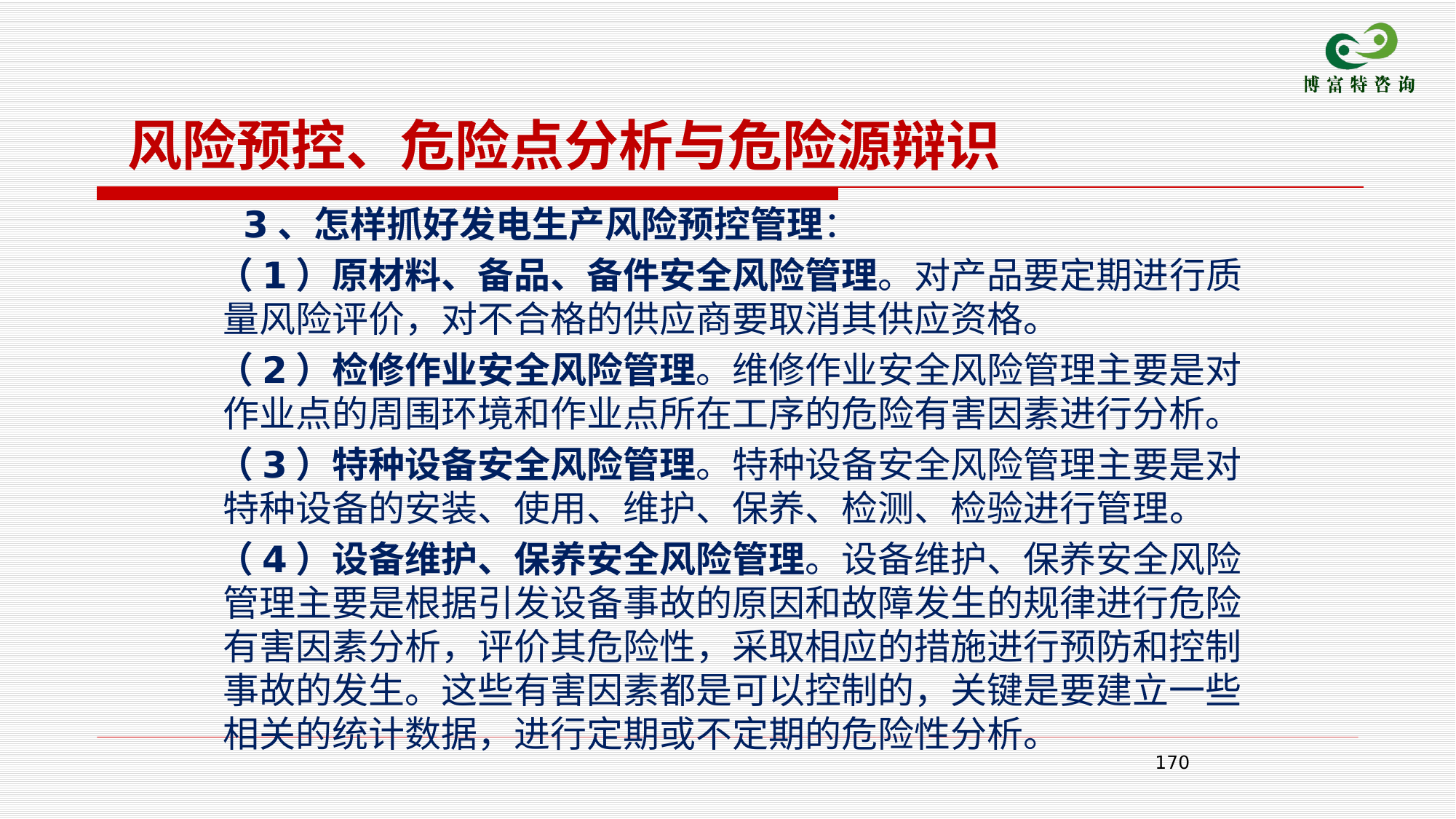

风险预控、危险点分析与危险源辩识
      3、怎样抓好发电生产风险预控管理：
     （1）原材料、备品、备件安全风险管理。对产品要定期进行质量风险评价，对不合格的供应商要取消其供应资格。
     （2）检修作业安全风险管理。维修作业安全风险管理主要是对作业点的周围环境和作业点所在工序的危险有害因素进行分析。
     （3）特种设备安全风险管理。特种设备安全风险管理主要是对特种设备的安装、使用、维护、保养、检测、检验进行管理。
     （4）设备维护、保养安全风险管理。设备维护、保养安全风险管理主要是根据引发设备事故的原因和故障发生的规律进行危险有害因素分析，评价其危险性，采取相应的措施进行预防和控制事故的发生。这些有害因素都是可以控制的，关键是要建立一些相关的统计数据，进行定期或不定期的危险性分析。

170